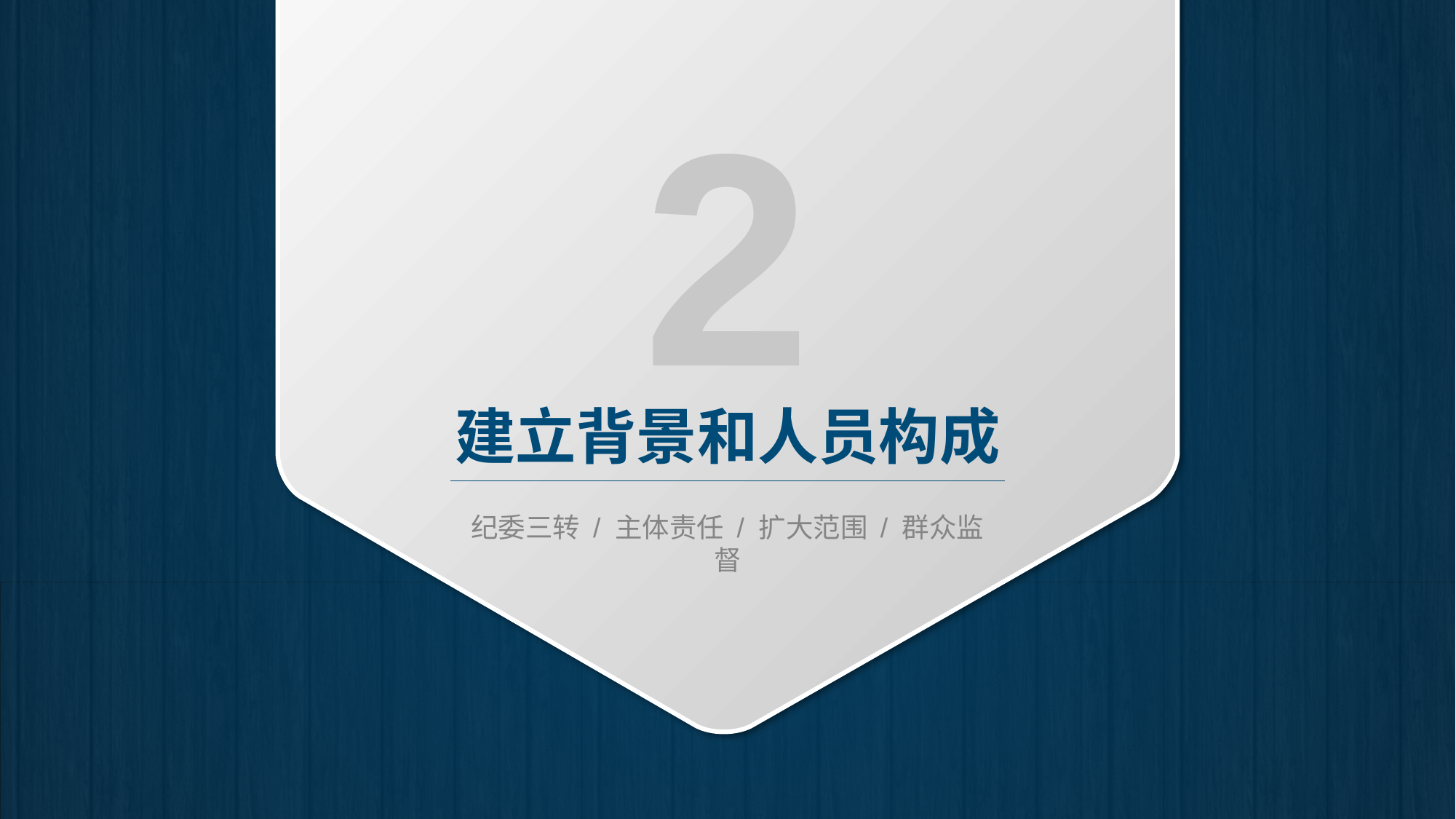

2
建立背景和人员构成
纪委三转 / 主体责任 / 扩大范围 / 群众监督